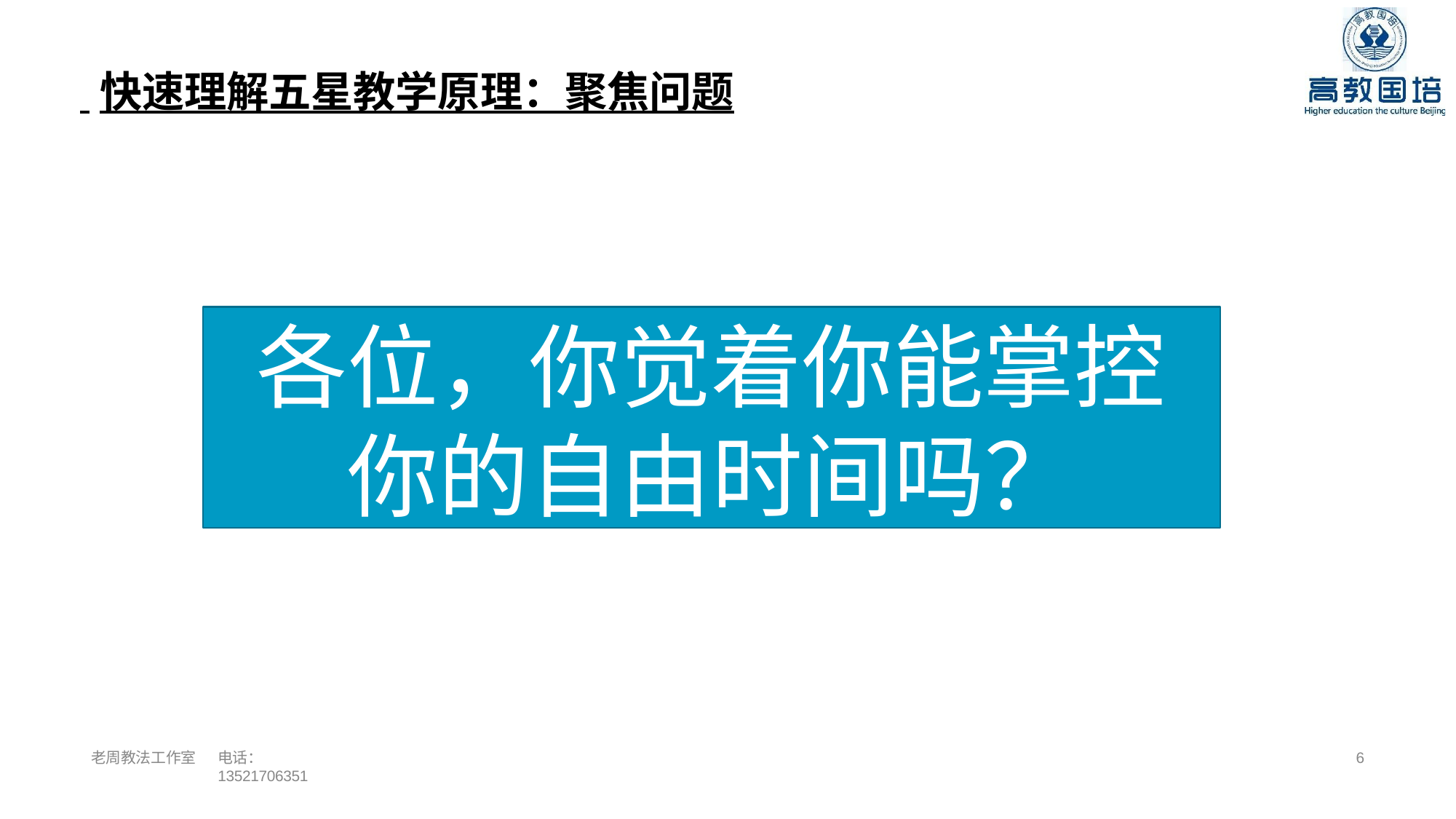

# 快速理解五星教学原理：聚焦问题
各位，你觉着你能掌控 你的自由时间吗？
老周教法工作室
电话：13521706351
6